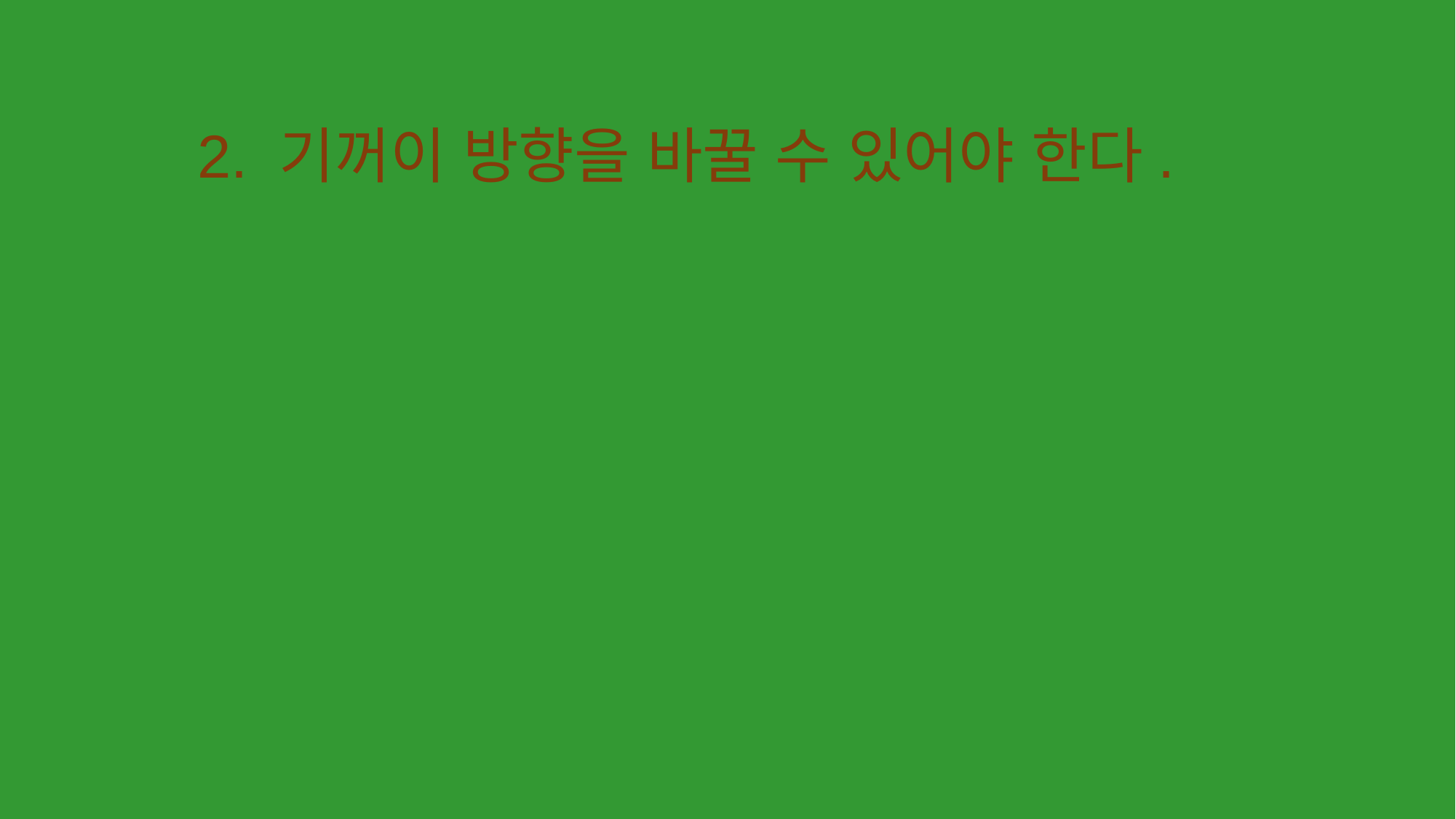

2. 기꺼이 방향을 바꿀 수 있어야 한다.